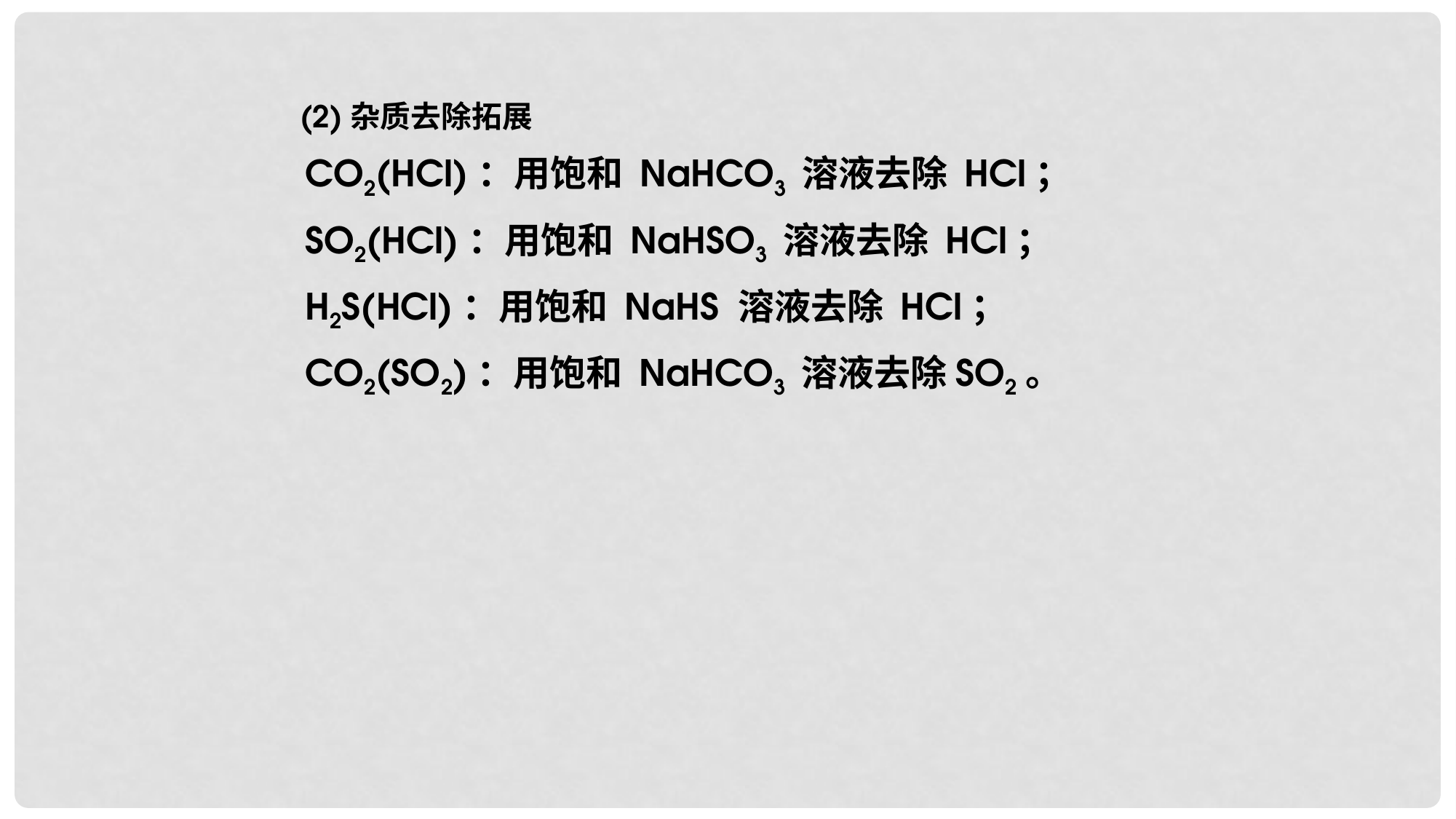

(2)杂质去除拓展
CO2(HCl)：用饱和 NaHCO3 溶液去除 HCl；

SO2(HCl)：用饱和 NaHSO3 溶液去除 HCl；

H2S(HCl)：用饱和 NaHS 溶液去除 HCl；

CO2(SO2)：用饱和 NaHCO3 溶液去除SO2。